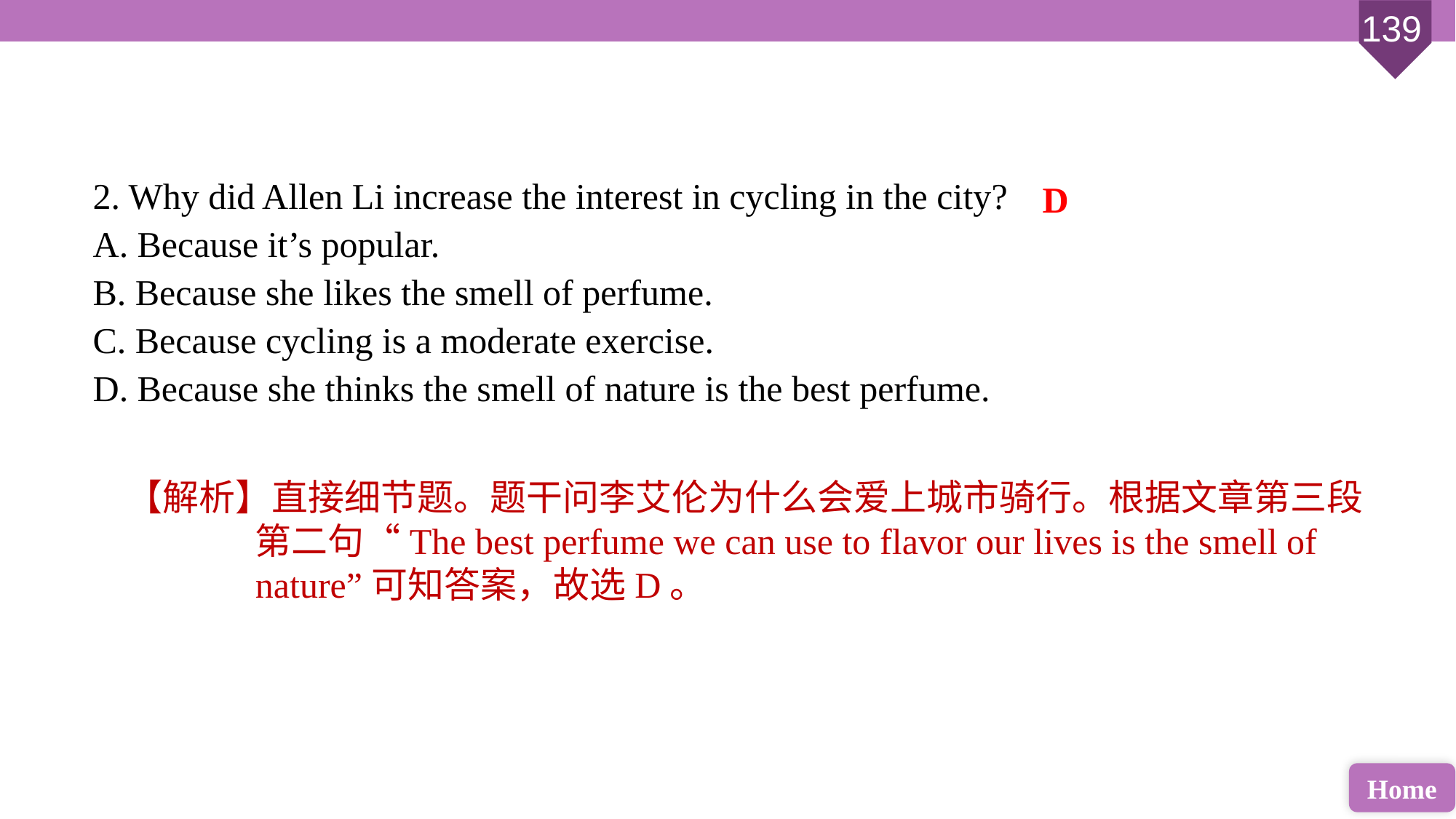

2. Why did Allen Li increase the interest in cycling in the city?
A. Because it’s popular.
B. Because she likes the smell of perfume.
C. Because cycling is a moderate exercise.
D. Because she thinks the smell of nature is the best perfume.
D
【解析】直接细节题。题干问李艾伦为什么会爱上城市骑行。根据文章第三段第二句“The best perfume we can use to flavor our lives is the smell of nature”可知答案，故选D。